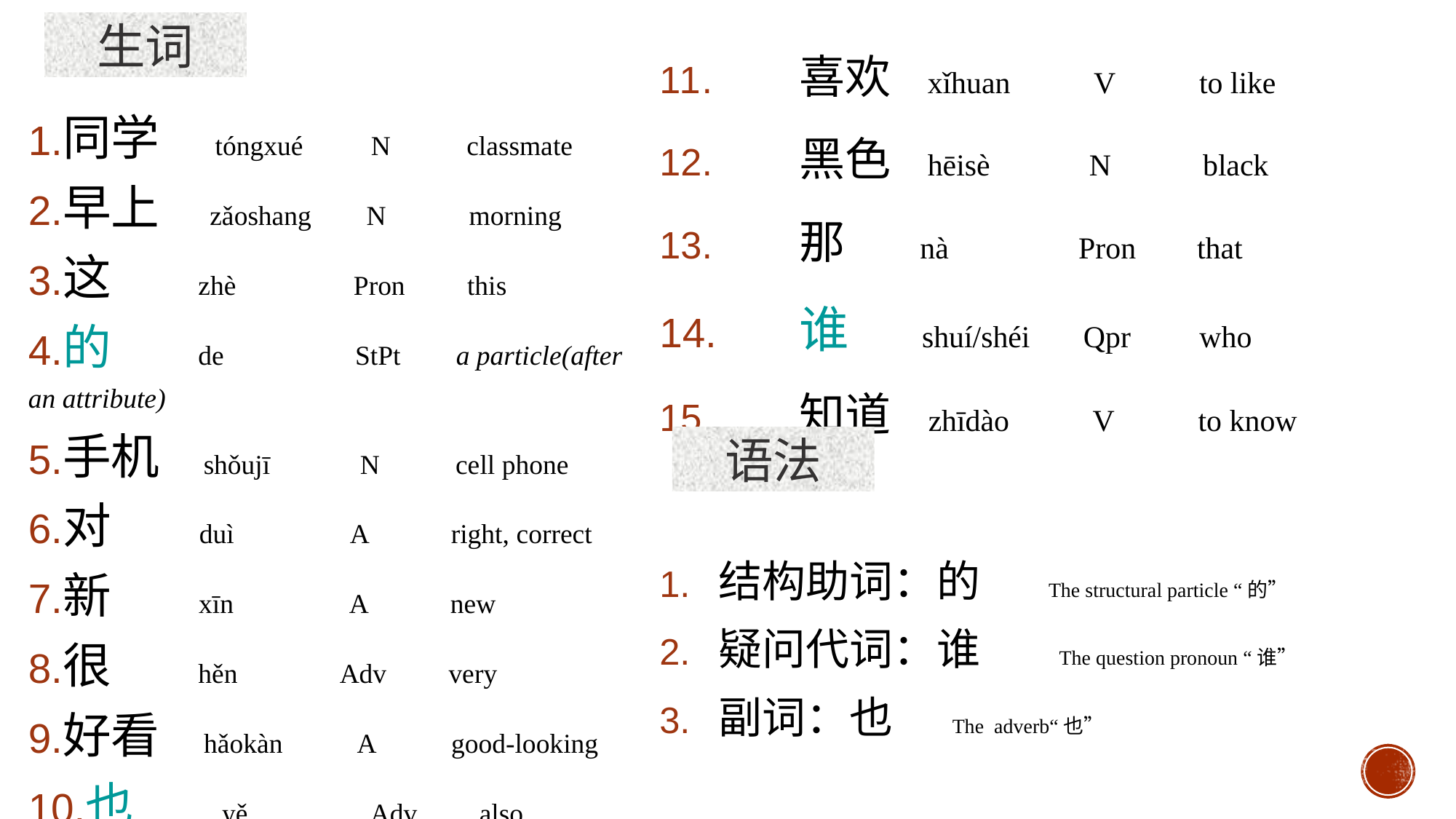

生词
喜欢      xǐhuan           V           to like
黑色      hēisè             N            black
那            nà                 Pron        that
谁           shuí/shéi       Qpr         who
知道     zhīdào           V           to know

同学    tóngxué      N           classmate
早上       zǎoshang        N            morning
这             zhè                 Pron         this
的             de                   StPt        a particle(after an attribute)
手机      shǒujī             N           cell phone
对            duì                 A            right, correct
新             xīn                 A            new
很             hěn               Adv         very
好看       hǎokàn           A           good-looking
也               yě                  Adv         also

语法
结构助词：的       The structural particle “的”
疑问代词：谁       The question pronoun “谁”
副词：也     The  adverb“也”